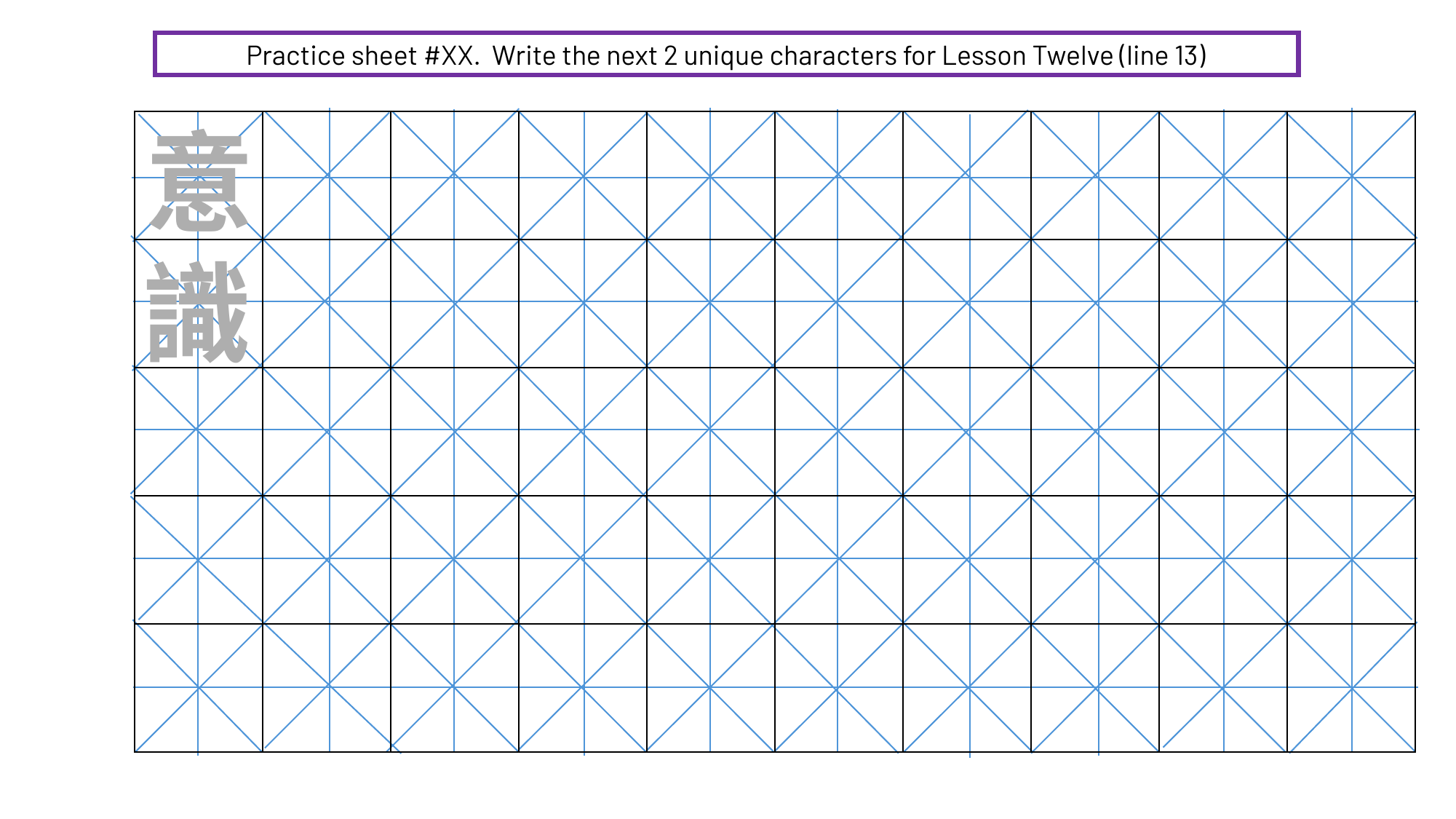

Practice sheet #XX.  Write the next 2 unique characters for Lesson Twelve (line 13)

意
|  |  |  |  |  |  |  |  |  |  |
| --- | --- | --- | --- | --- | --- | --- | --- | --- | --- |
|  |  |  |  |  |  |  |  |  |  |
|  |  |  |  |  |  |  |  |  |  |
|  |  |  |  |  |  |  |  |  |  |
|  |  |  |  |  |  |  |  |  |  |

識